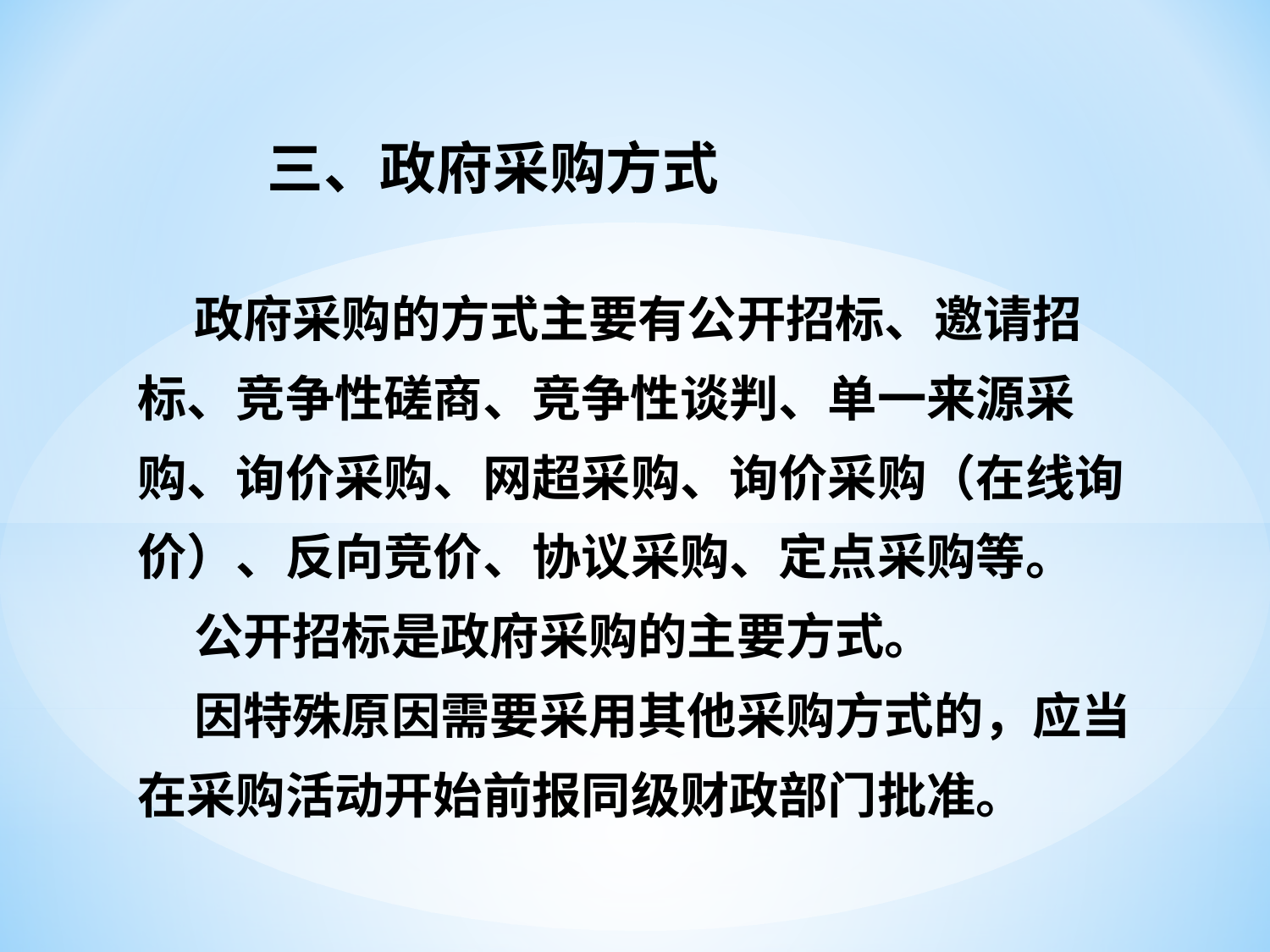

三、政府采购方式

    政府采购的方式主要有公开招标、邀请招标、竞争性磋商、竞争性谈判、单一来源采购、询价采购、网超采购、询价采购（在线询价）、反向竞价、协议采购、定点采购等。
    公开招标是政府采购的主要方式。
    因特殊原因需要采用其他采购方式的，应当在采购活动开始前报同级财政部门批准。